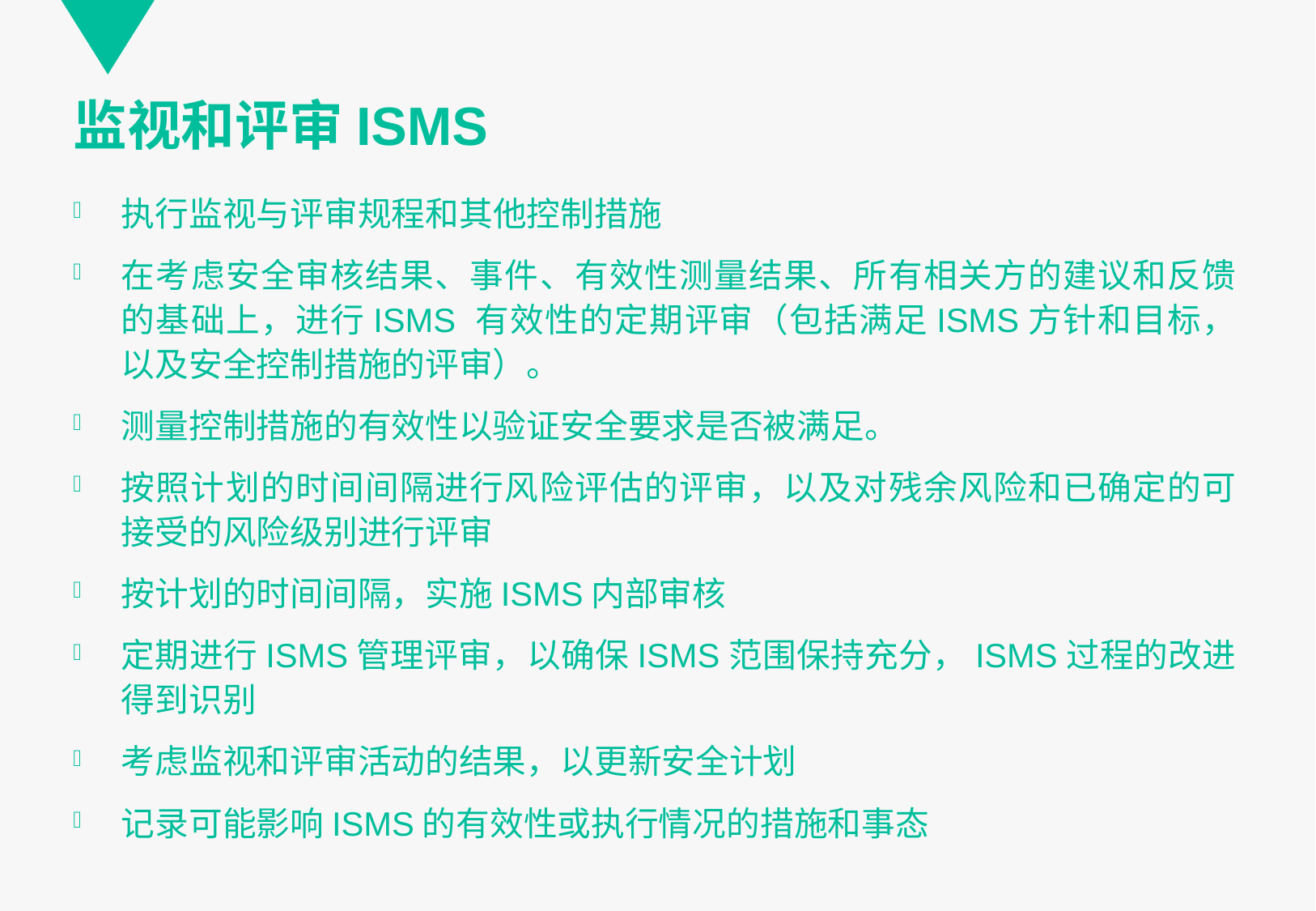

# 监视和评审ISMS
执行监视与评审规程和其他控制措施
在考虑安全审核结果、事件、有效性测量结果、所有相关方的建议和反馈的基础上，进行ISMS 有效性的定期评审（包括满足ISMS方针和目标，以及安全控制措施的评审）。
测量控制措施的有效性以验证安全要求是否被满足。
按照计划的时间间隔进行风险评估的评审，以及对残余风险和已确定的可接受的风险级别进行评审
按计划的时间间隔，实施ISMS内部审核
定期进行ISMS管理评审，以确保ISMS范围保持充分，ISMS过程的改进得到识别
考虑监视和评审活动的结果，以更新安全计划
记录可能影响ISMS的有效性或执行情况的措施和事态